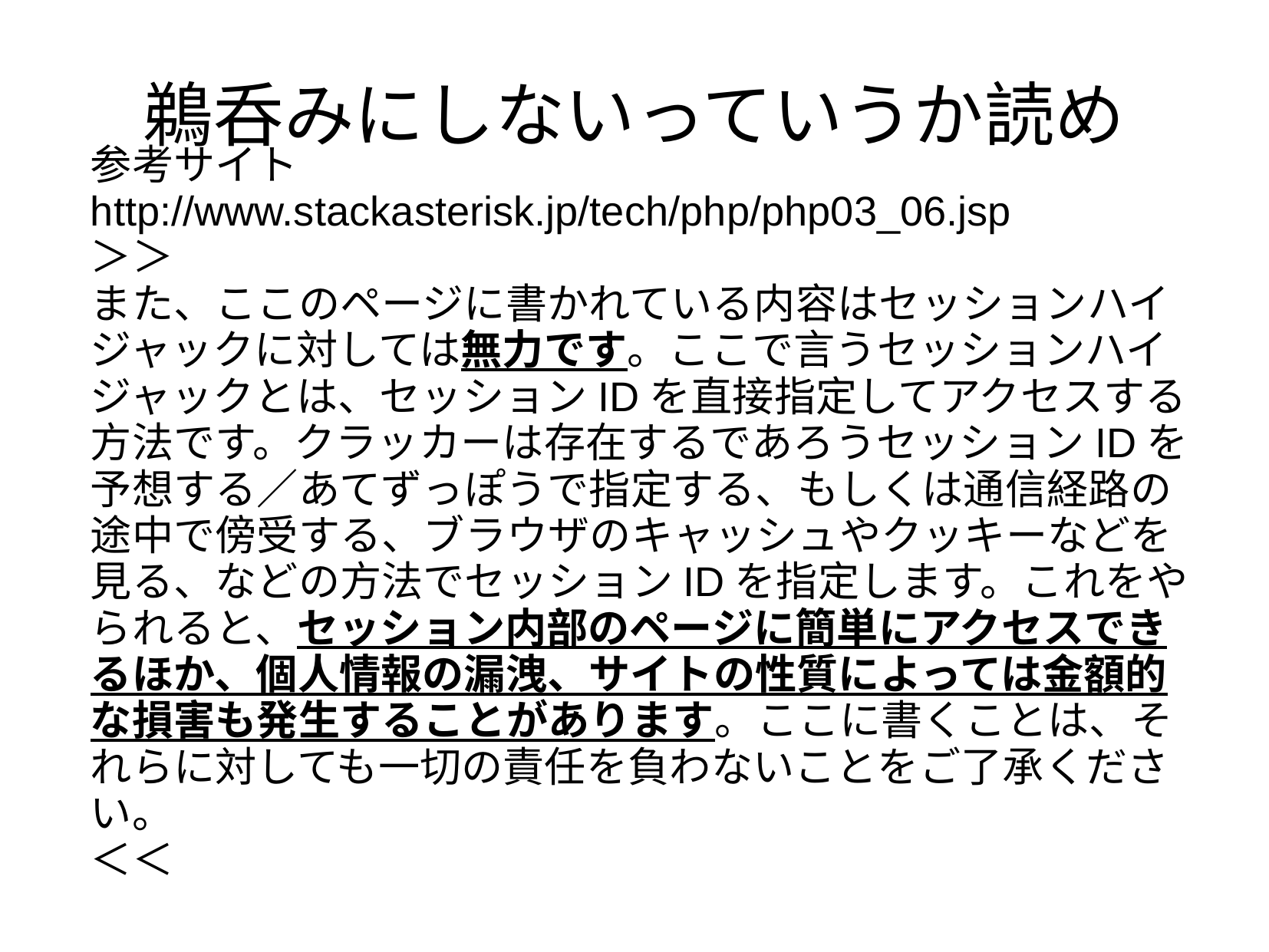

# 鵜呑みにしないっていうか読め
参考サイト
http://www.stackasterisk.jp/tech/php/php03_06.jsp
＞＞
また、ここのページに書かれている内容はセッションハイジャックに対しては無力です。ここで言うセッションハイジャックとは、セッションIDを直接指定してアクセスする方法です。クラッカーは存在するであろうセッションIDを予想する／あてずっぽうで指定する、もしくは通信経路の途中で傍受する、ブラウザのキャッシュやクッキーなどを見る、などの方法でセッションIDを指定します。これをやられると、セッション内部のページに簡単にアクセスできるほか、個人情報の漏洩、サイトの性質によっては金額的な損害も発生することがあります。ここに書くことは、それらに対しても一切の責任を負わないことをご了承ください。
＜＜